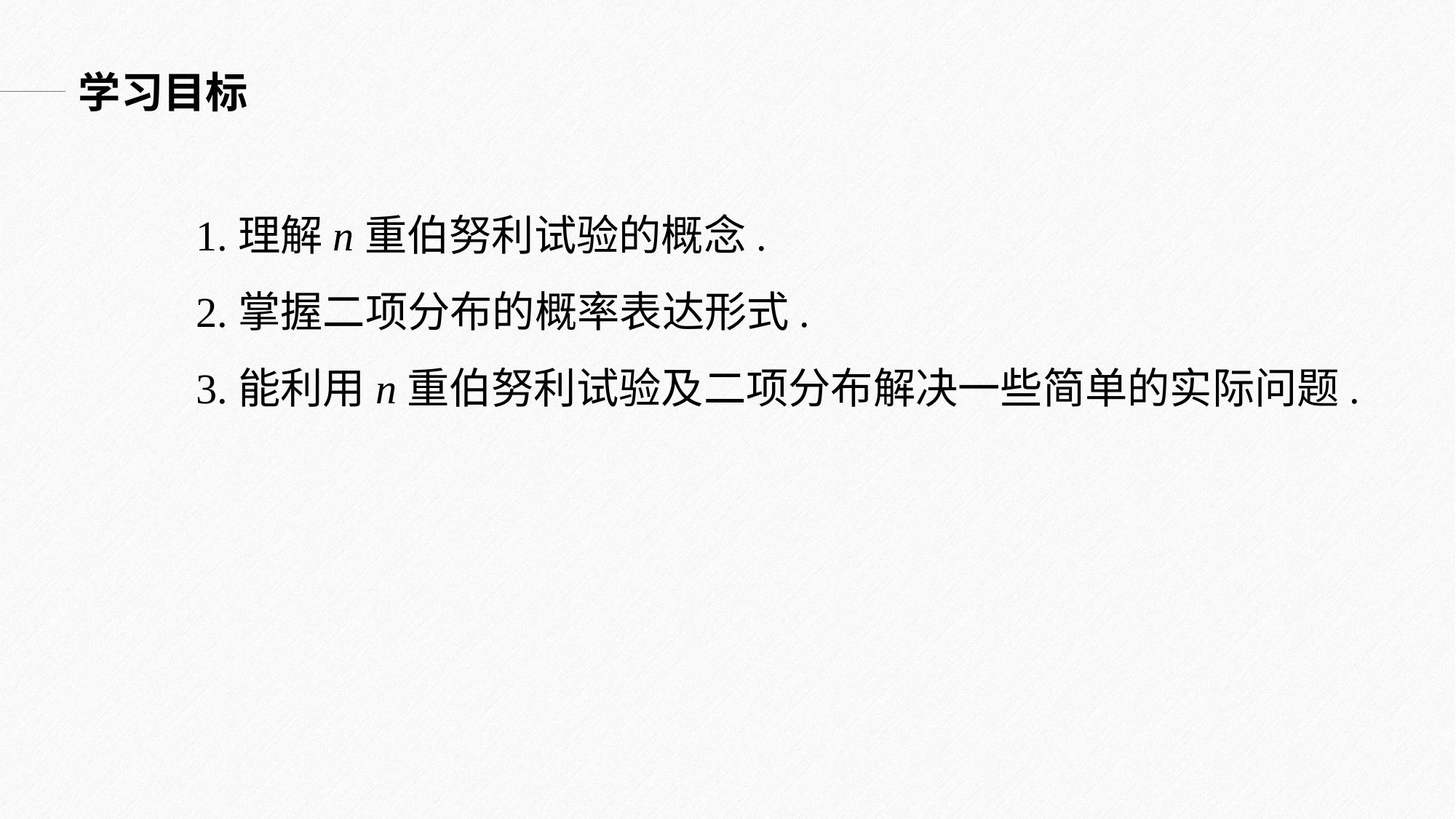

学习目标
1.理解n重伯努利试验的概念.
2.掌握二项分布的概率表达形式.
3.能利用n重伯努利试验及二项分布解决一些简单的实际问题.